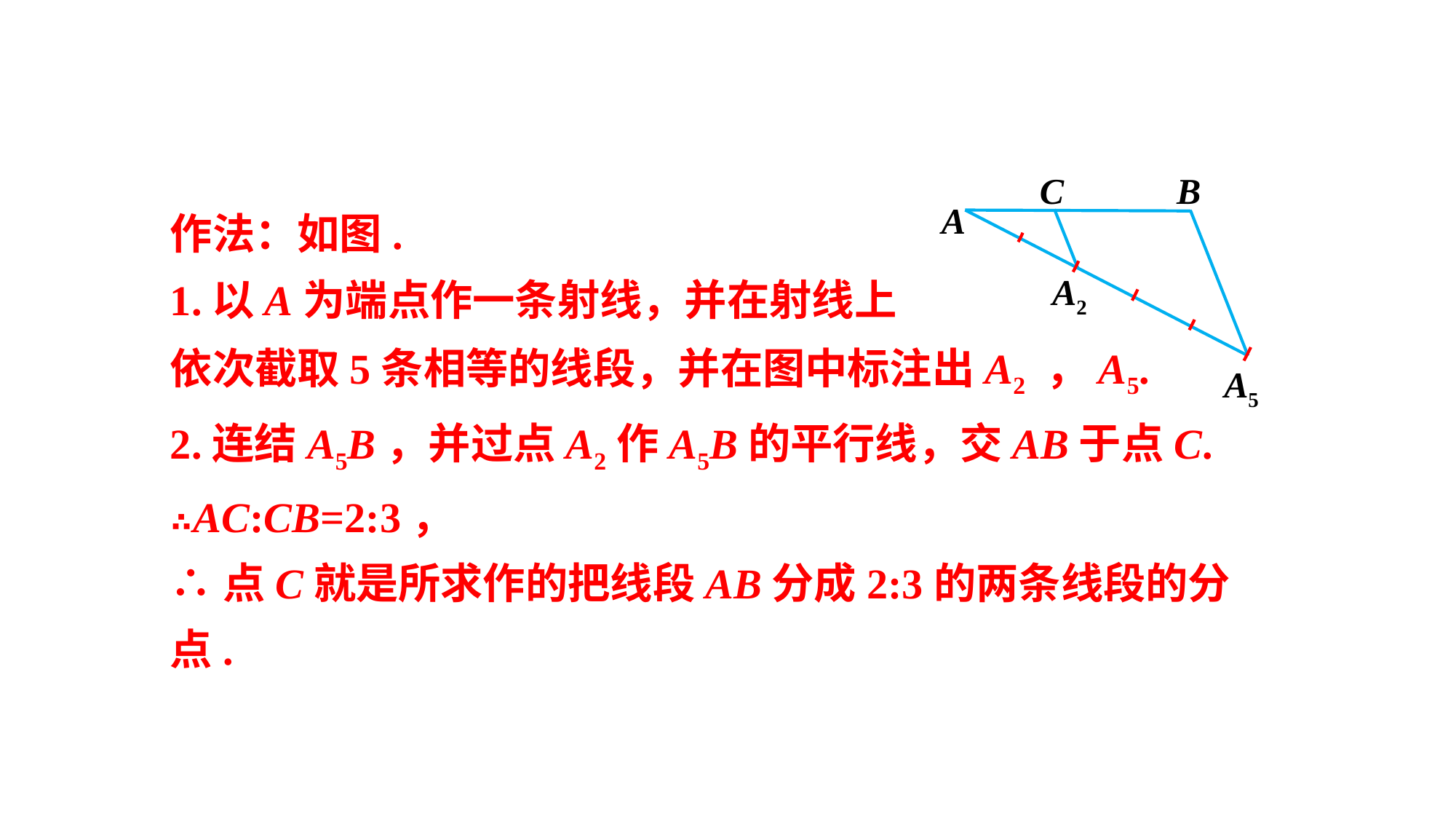

A5

A2

C
B
A
作法：如图.
1.以A为端点作一条射线，并在射线上
依次截取5条相等的线段，并在图中标注出A2 ，A5.
2.连结A5B，并过点A2作A5B的平行线，交AB于点C.
∴AC:CB=2:3，
∴点C就是所求作的把线段AB分成2:3的两条线段的分点.